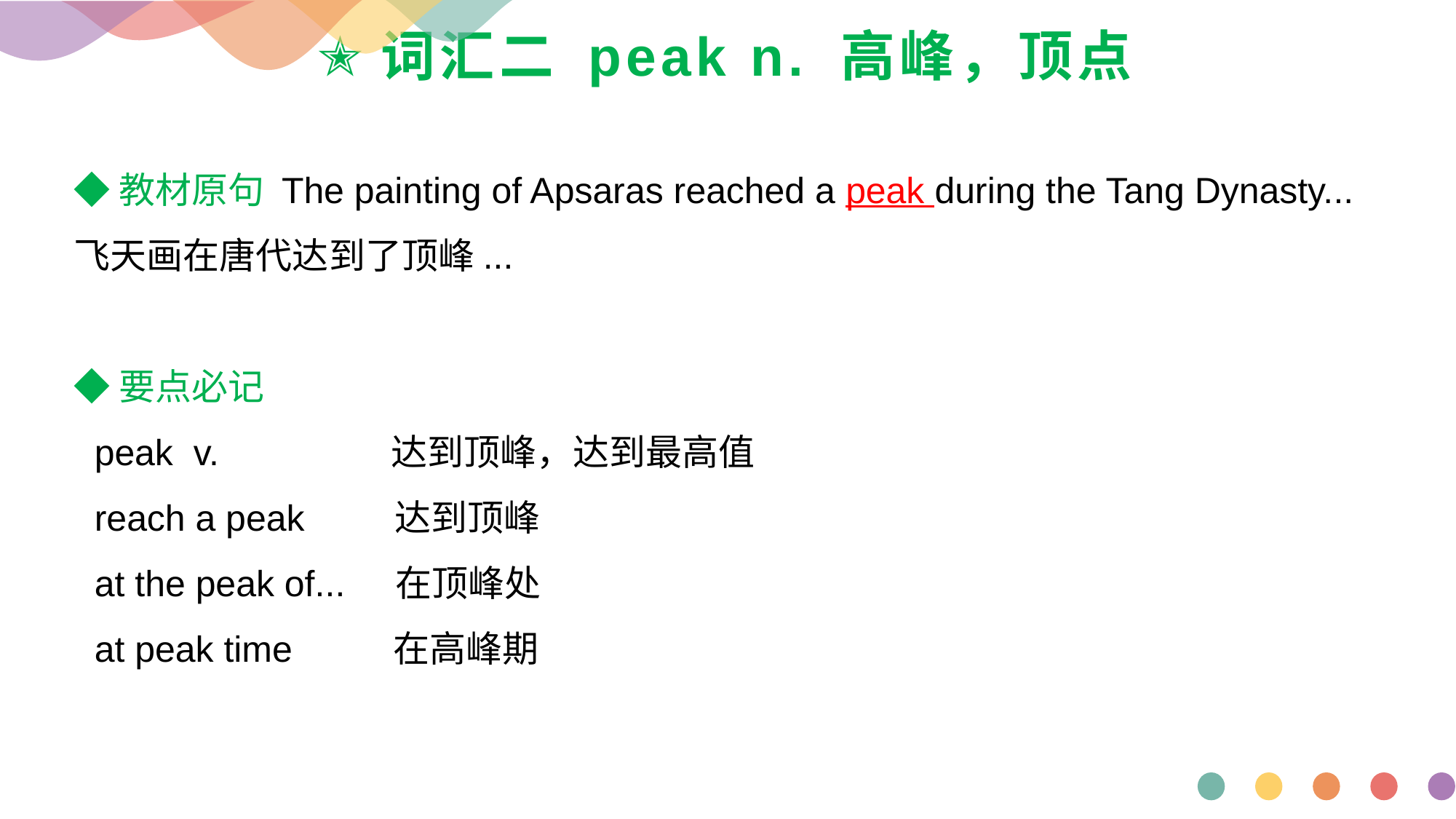

# ✭词汇二 peak n. 高峰，顶点
◆教材原句 The painting of Apsaras reached a peak during the Tang Dynasty...飞天画在唐代达到了顶峰...

◆要点必记
  peak  v.                达到顶峰，达到最高值
  reach a peak        达到顶峰
  at the peak of...    在顶峰处
  at peak time         在高峰期